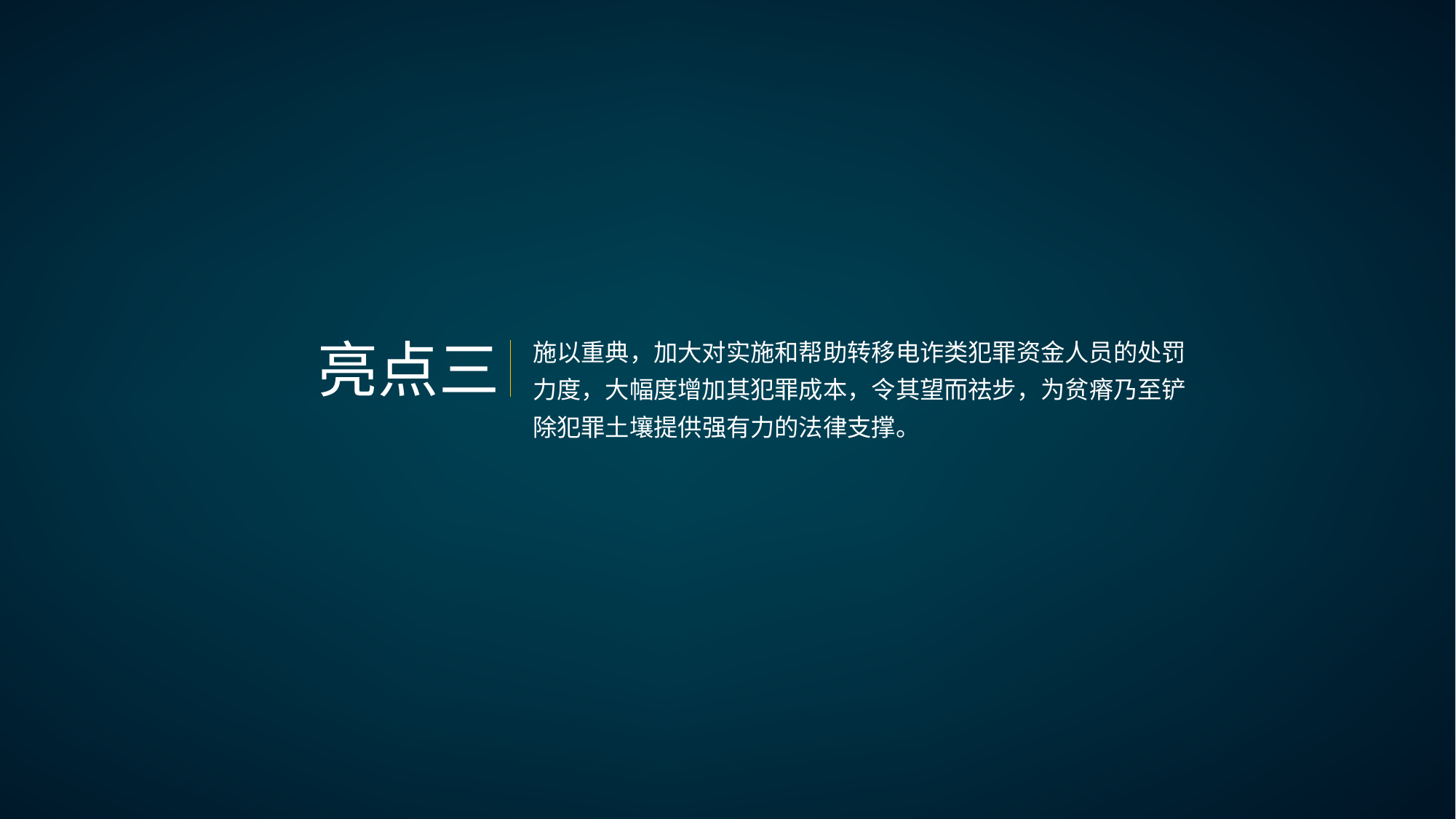

亮点三
施以重典，加大对实施和帮助转移电诈类犯罪资金人员的处罚力度，大幅度增加其犯罪成本，令其望而祛步，为贫瘠乃至铲除犯罪土壤提供强有力的法律支撑。